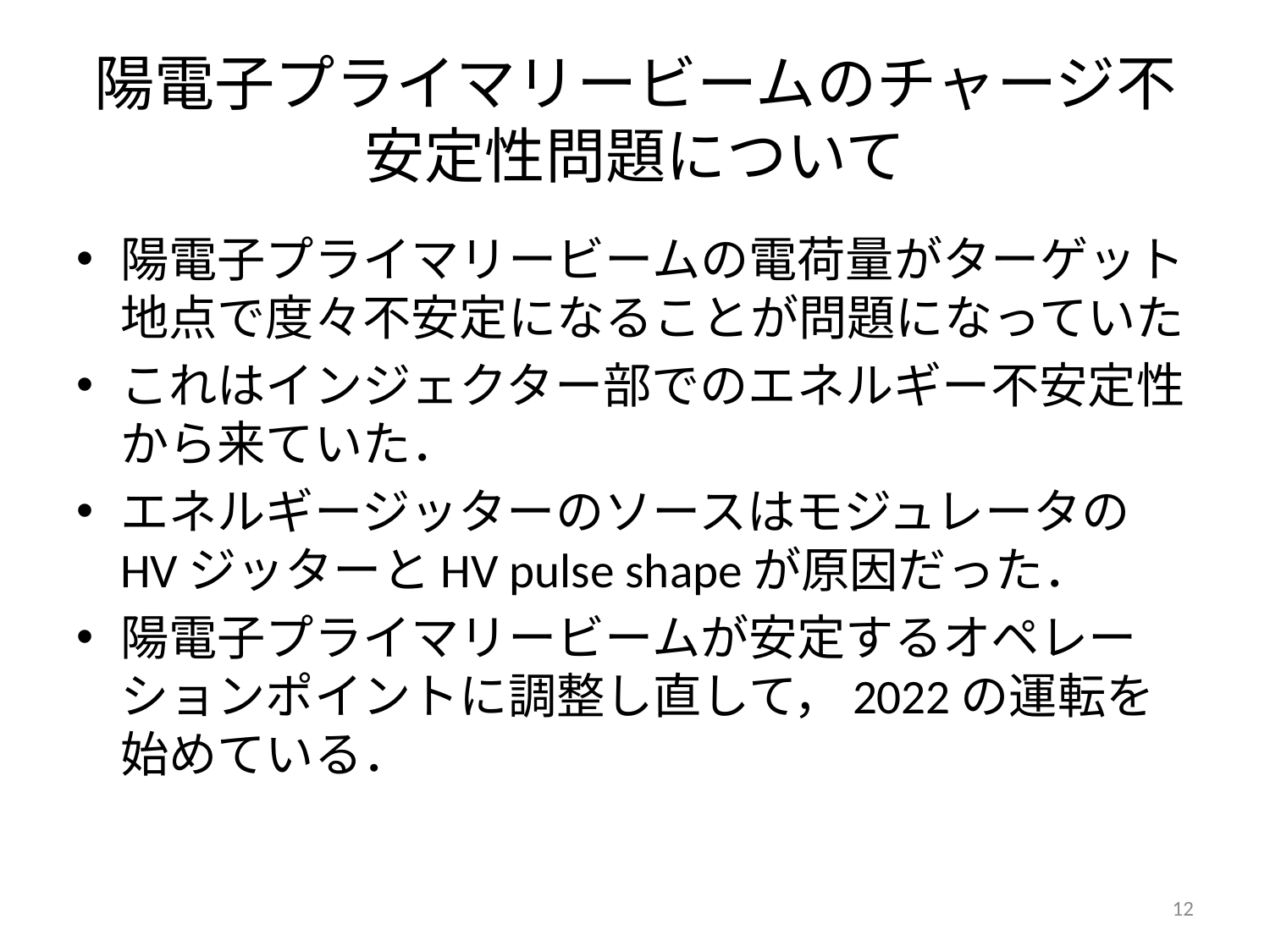

# 陽電子プライマリービームのチャージ不安定性問題について
陽電子プライマリービームの電荷量がターゲット地点で度々不安定になることが問題になっていた
これはインジェクター部でのエネルギー不安定性から来ていた．
エネルギージッターのソースはモジュレータのHVジッターとHV pulse shapeが原因だった．
陽電子プライマリービームが安定するオペレーションポイントに調整し直して，2022の運転を始めている．

12